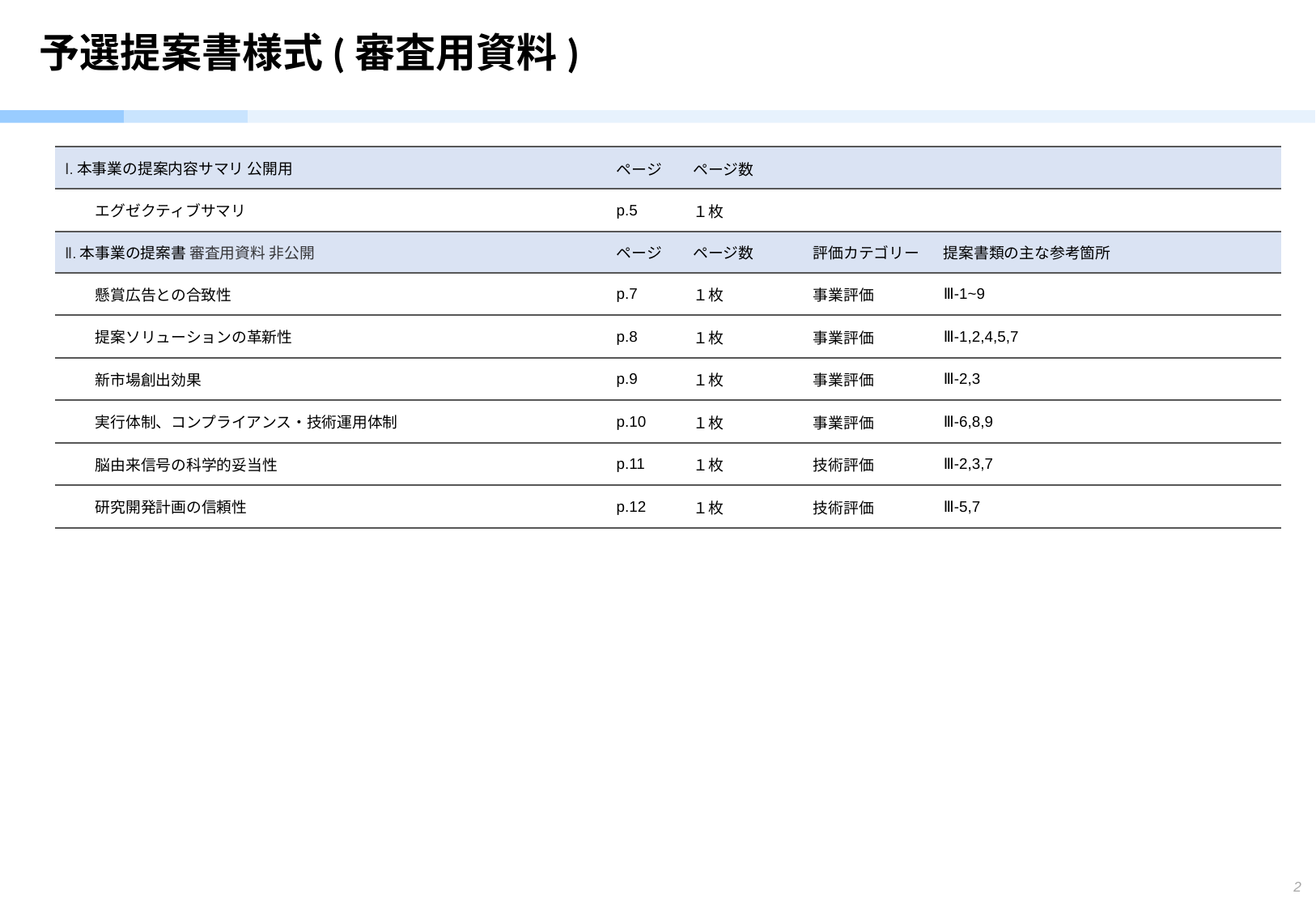

# 予選提案書様式(審査用資料)
| Ⅰ.本事業の提案内容サマリ 公開用 | ページ | ページ数 |  |  |
| --- | --- | --- | --- | --- |
| エグゼクティブサマリ | p.5 | １枚 |  |  |
| Ⅱ.本事業の提案書 審査用資料 非公開 | ページ | ページ数 | 評価カテゴリー | 提案書類の主な参考箇所 |
| 懸賞広告との合致性 | p.7 | １枚 | 事業評価 | Ⅲ-1~9 |
| 提案ソリューションの革新性 | p.8 | １枚 | 事業評価 | Ⅲ-1,2,4,5,7 |
| 新市場創出効果 | p.9 | １枚 | 事業評価 | Ⅲ-2,3 |
| 実行体制、コンプライアンス・技術運用体制 | p.10 | １枚 | 事業評価 | Ⅲ-6,8,9 |
| 脳由来信号の科学的妥当性 | p.11 | １枚 | 技術評価 | Ⅲ-2,3,7 |
| 研究開発計画の信頼性 | p.12 | １枚 | 技術評価 | Ⅲ-5,7 |
2